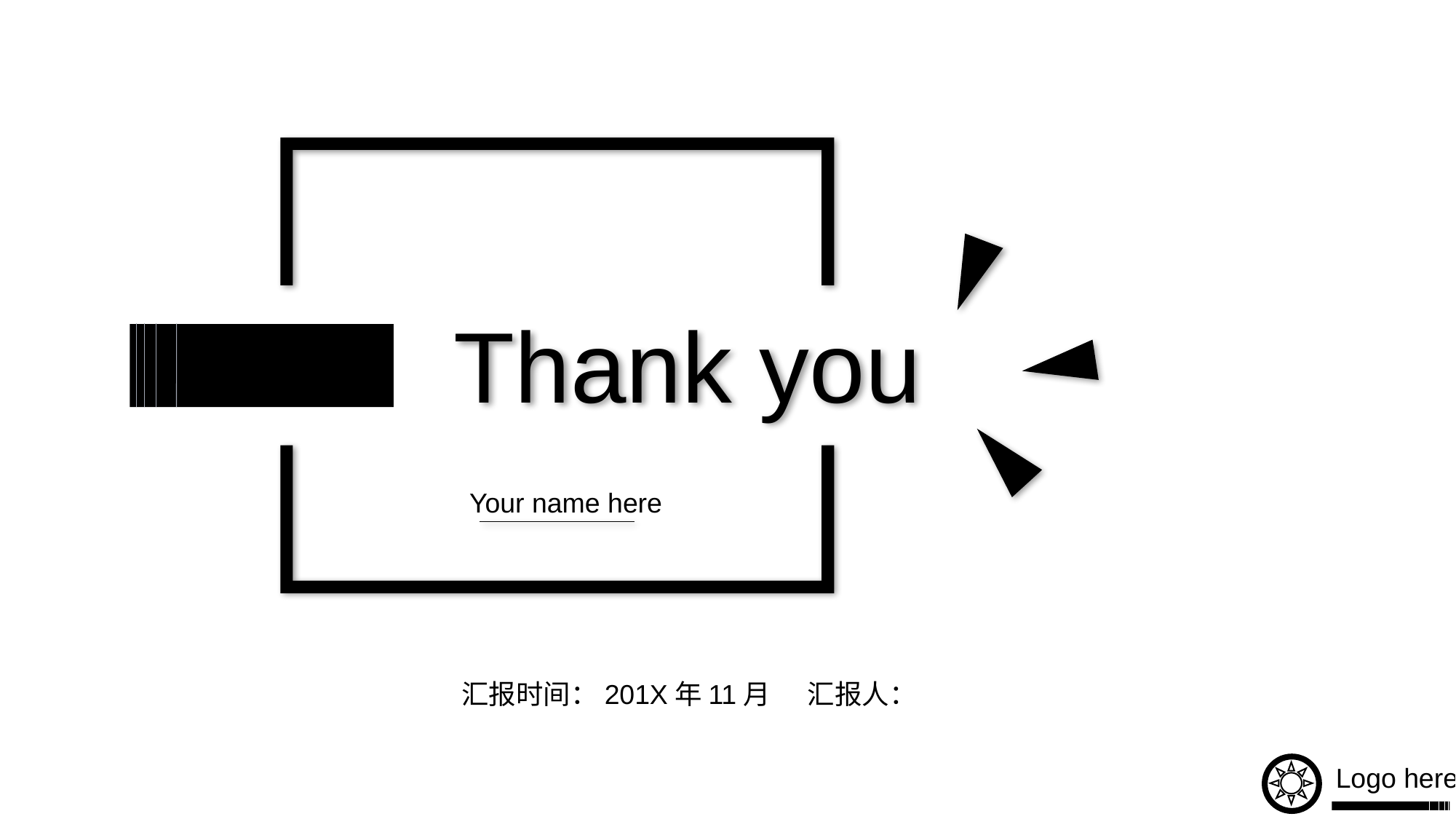

Thank you

Your name here
汇报时间：201X年11月      汇报人：

Logo here